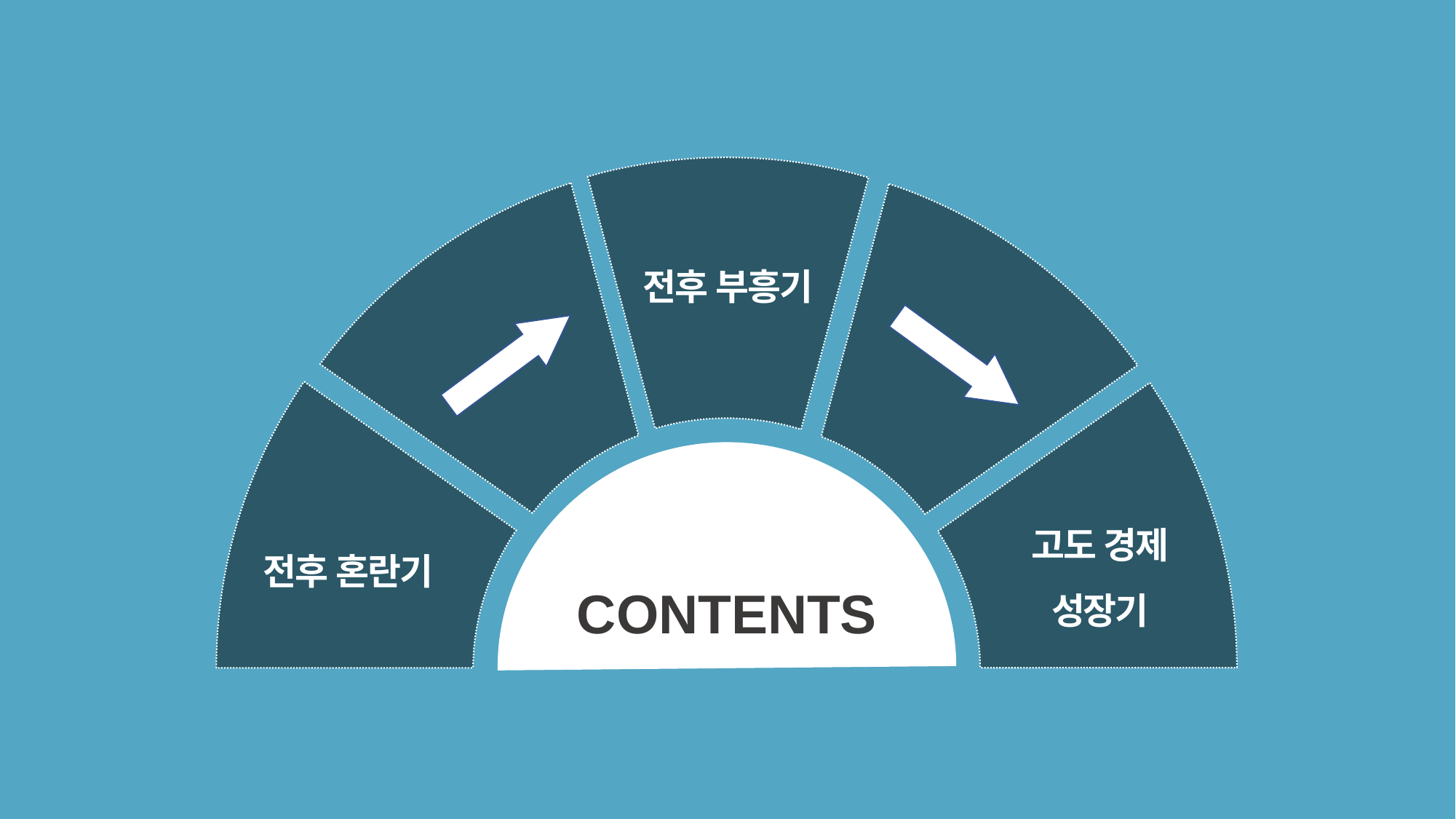

전후 부흥기

CONTENTS
고도 경제
성장기

전후 혼란기